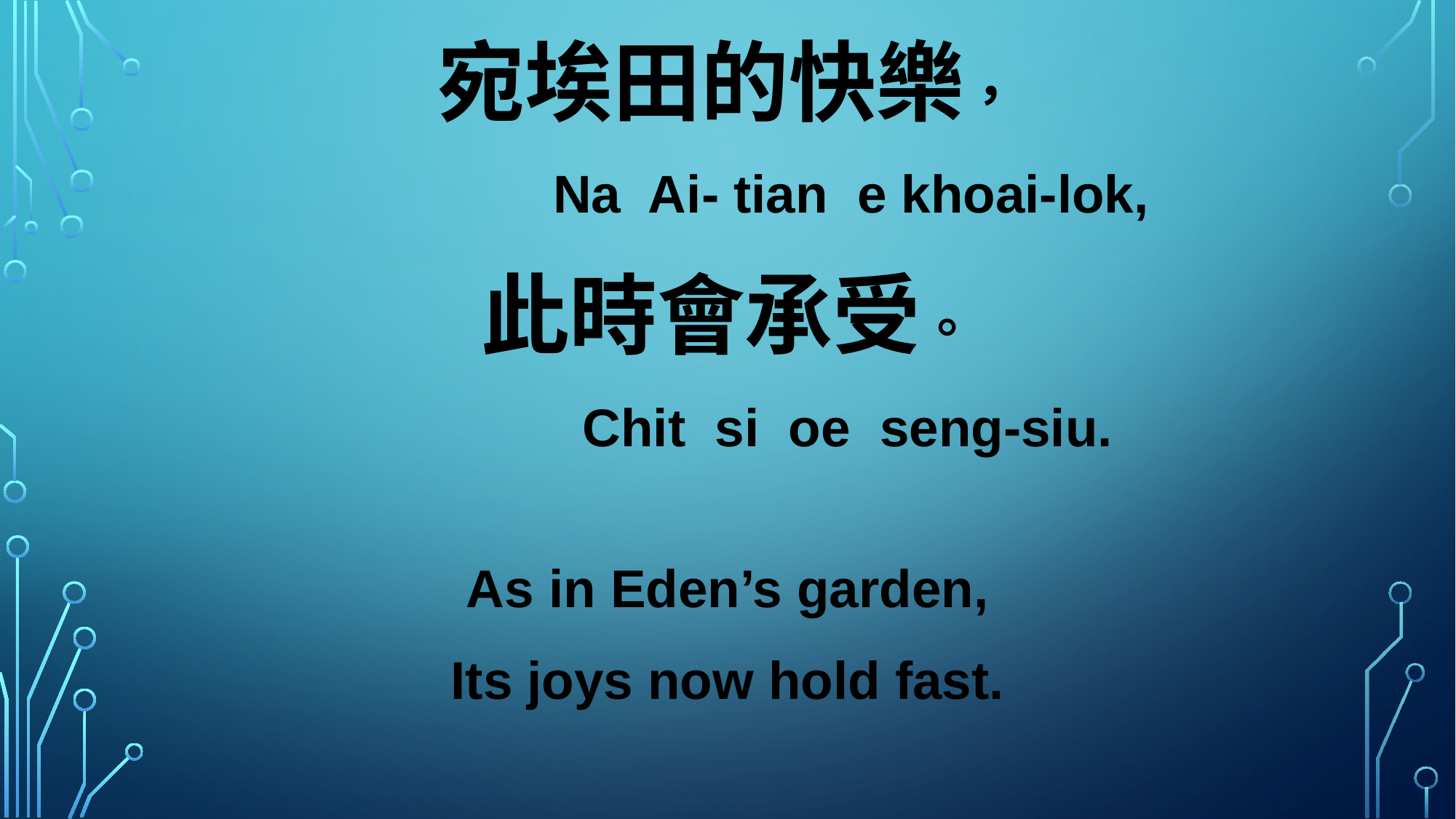

宛埃田的快樂，
                              Na  Ai- tian  e khoai-lok,
此時會承受。
                                Chit  si  oe  seng-siu.

As in Eden’s garden,
Its joys now hold fast.